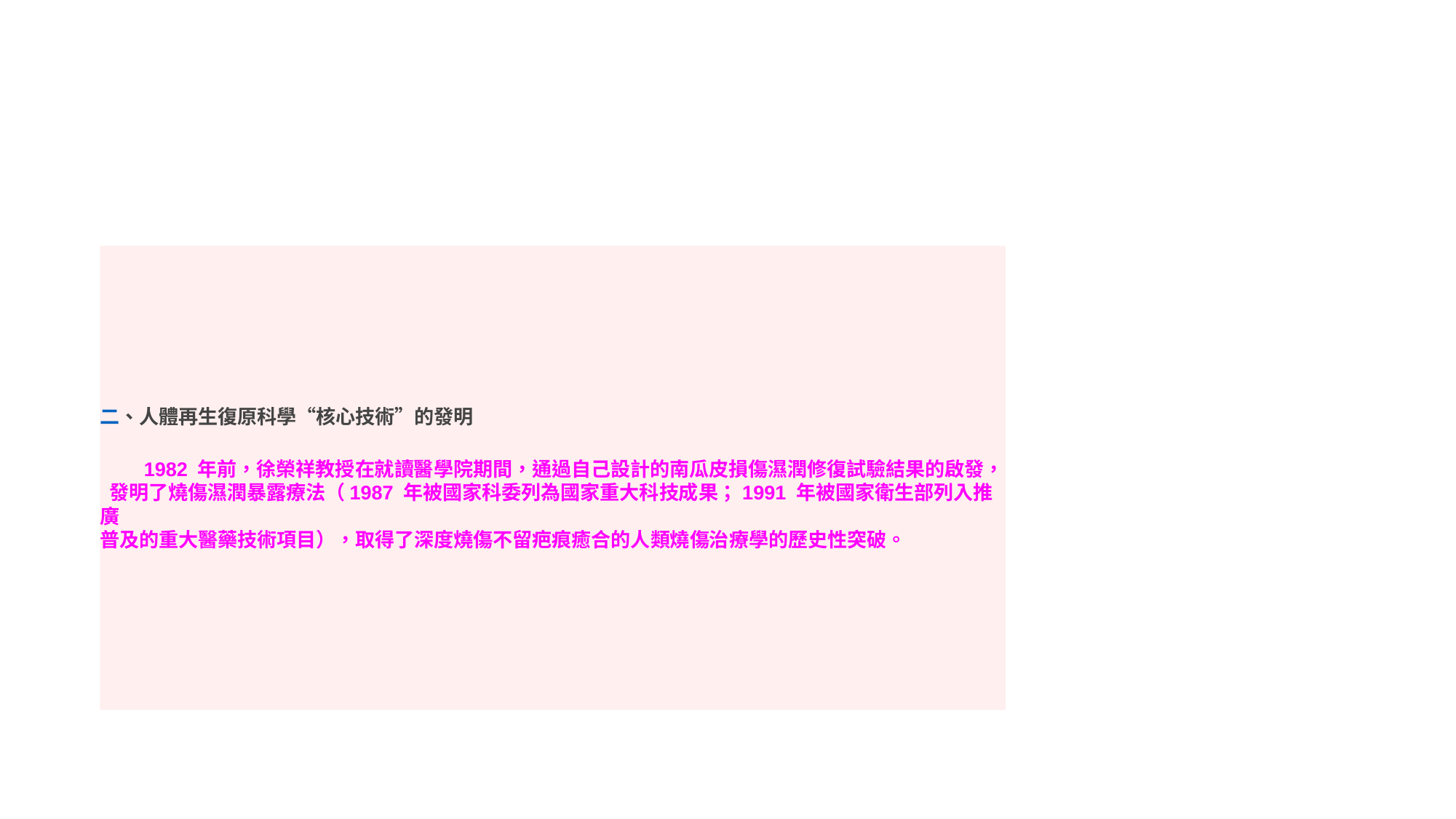

二、人體再生復原科學“核心技術”的發明
　　1982 年前，徐榮祥教授在就讀醫學院期間，通過自己設計的南瓜皮損傷濕潤修復試驗結果的啟發，
 發明了燒傷濕潤暴露療法（1987 年被國家科委列為國家重大科技成果；1991 年被國家衛生部列入推廣
普及的重大醫藥技術項目），取得了深度燒傷不留疤痕癒合的人類燒傷治療學的歷史性突破。